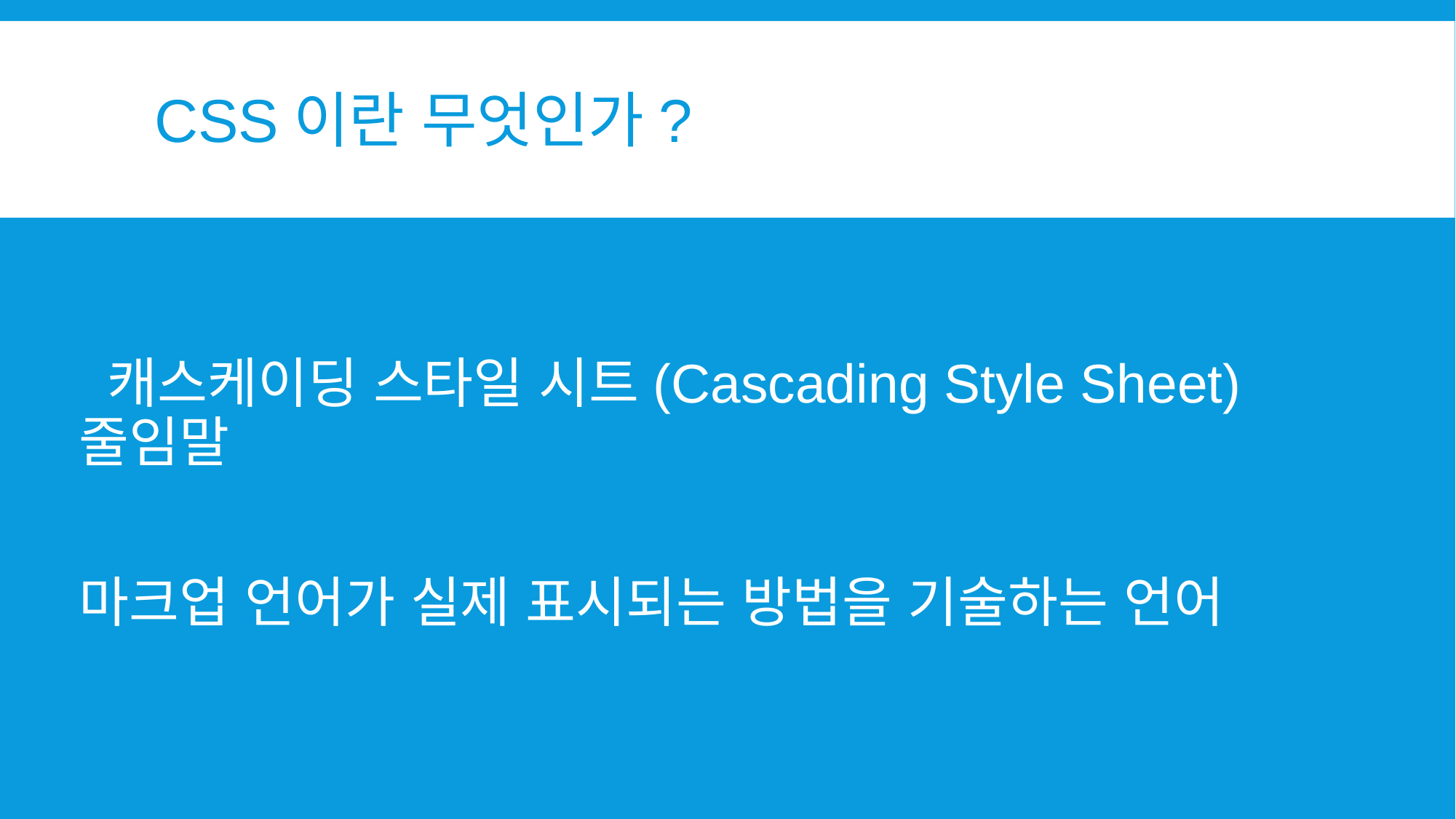

# CSS이란 무엇인가?
 캐스케이딩 스타일 시트(Cascading Style Sheet) 줄임말

마크업 언어가 실제 표시되는 방법을 기술하는 언어